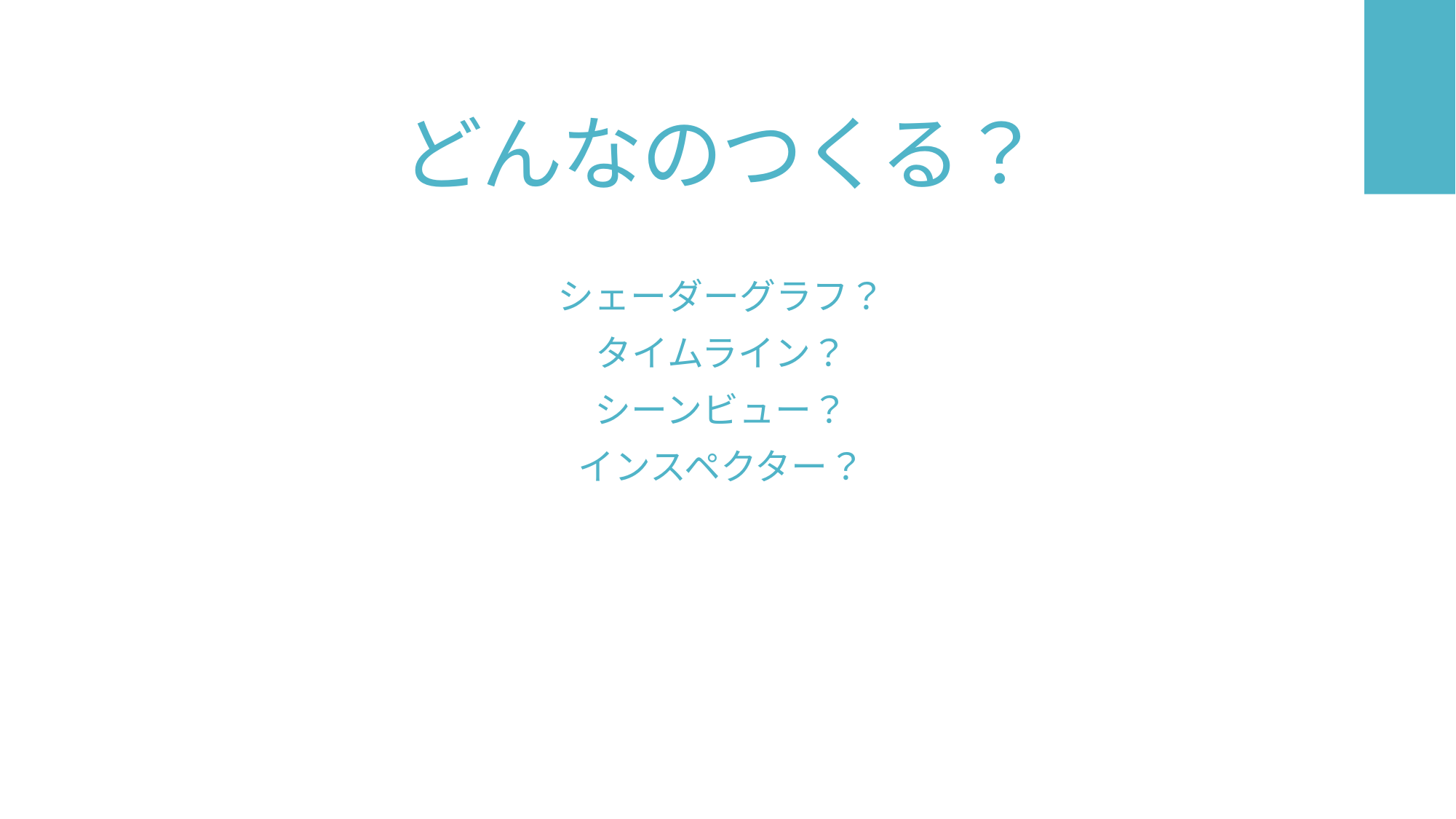

# どんなのつくる？
シェーダーグラフ？
タイムライン？
シーンビュー？
インスペクター？